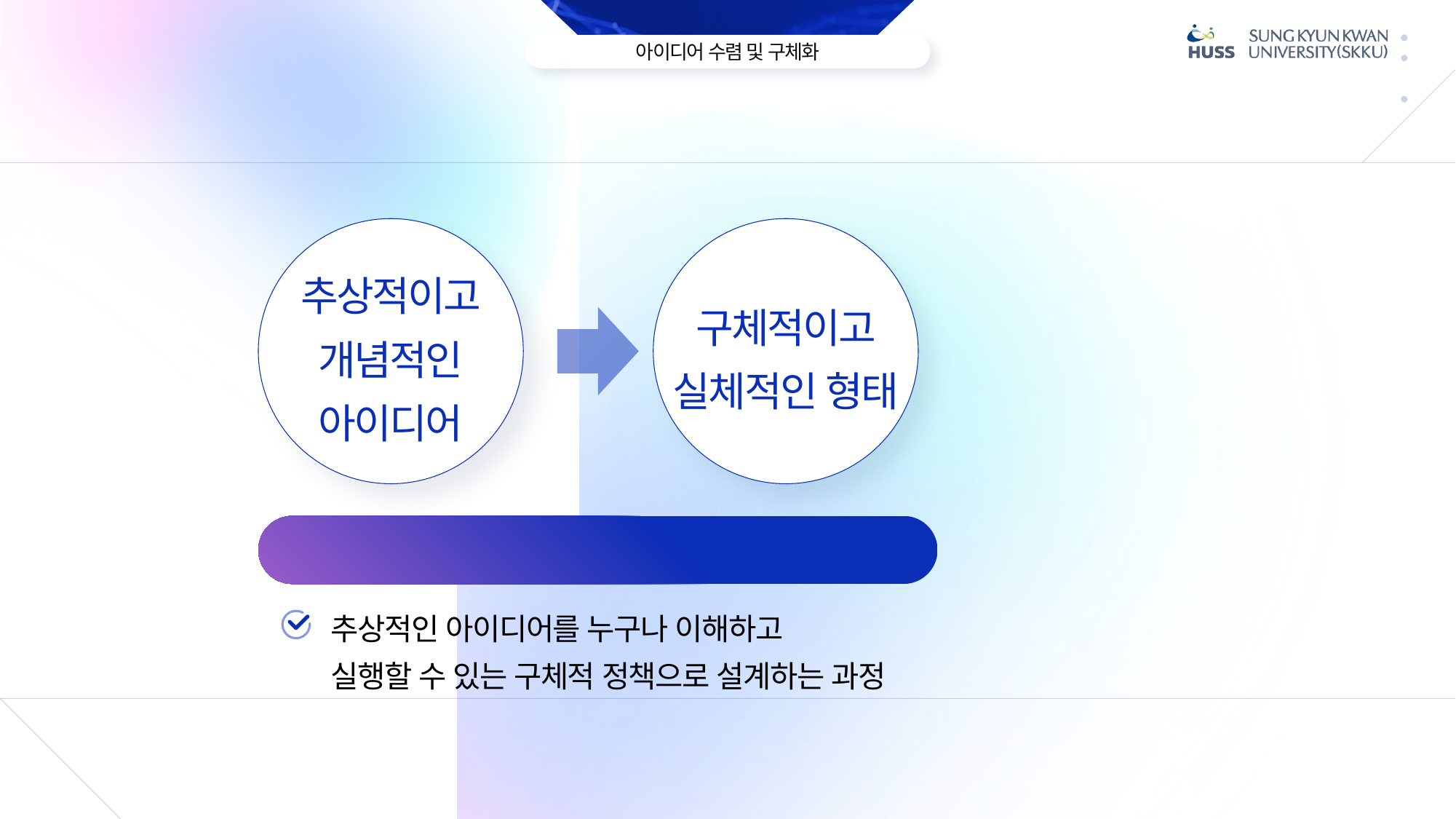

추상적이고
개념적인
아이디어

구체적이고
실체적인 형태

아이디어 구체화
추상적인 아이디어를 누구나 이해하고
실행할 수 있는 구체적 정책으로 설계하는 과정